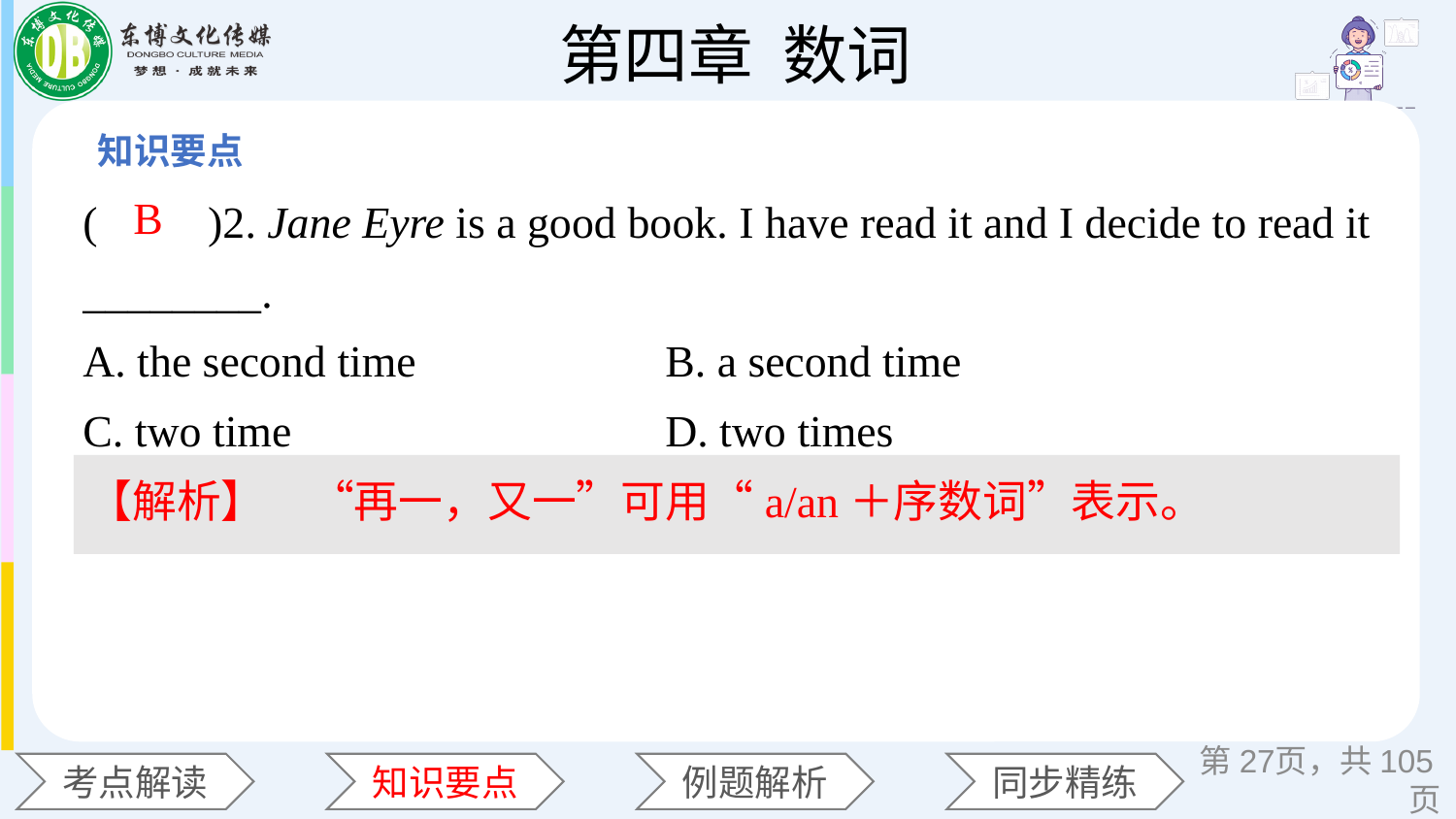

(　　)2. Jane Eyre is a good book. I have read it and I decide to read it ________.
A. the second time    		B. a second time
C. two time    			D. two times

B
【解析】　“再一，又一”可用“a/an＋序数词”表示。
第27页，共105页